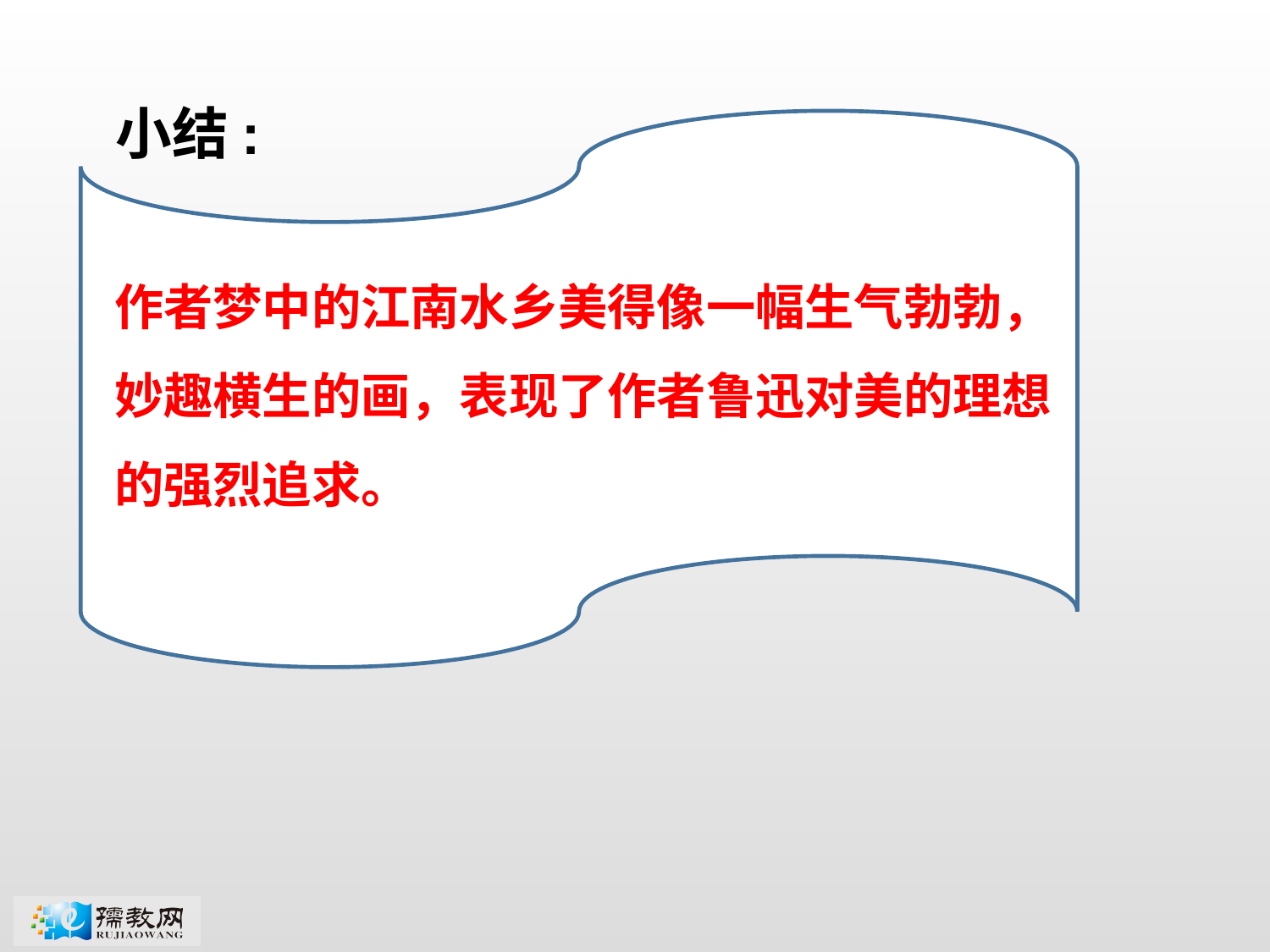

小结:

作者梦中的江南水乡美得像一幅生气勃勃，妙趣横生的画，表现了作者鲁迅对美的理想的强烈追求。